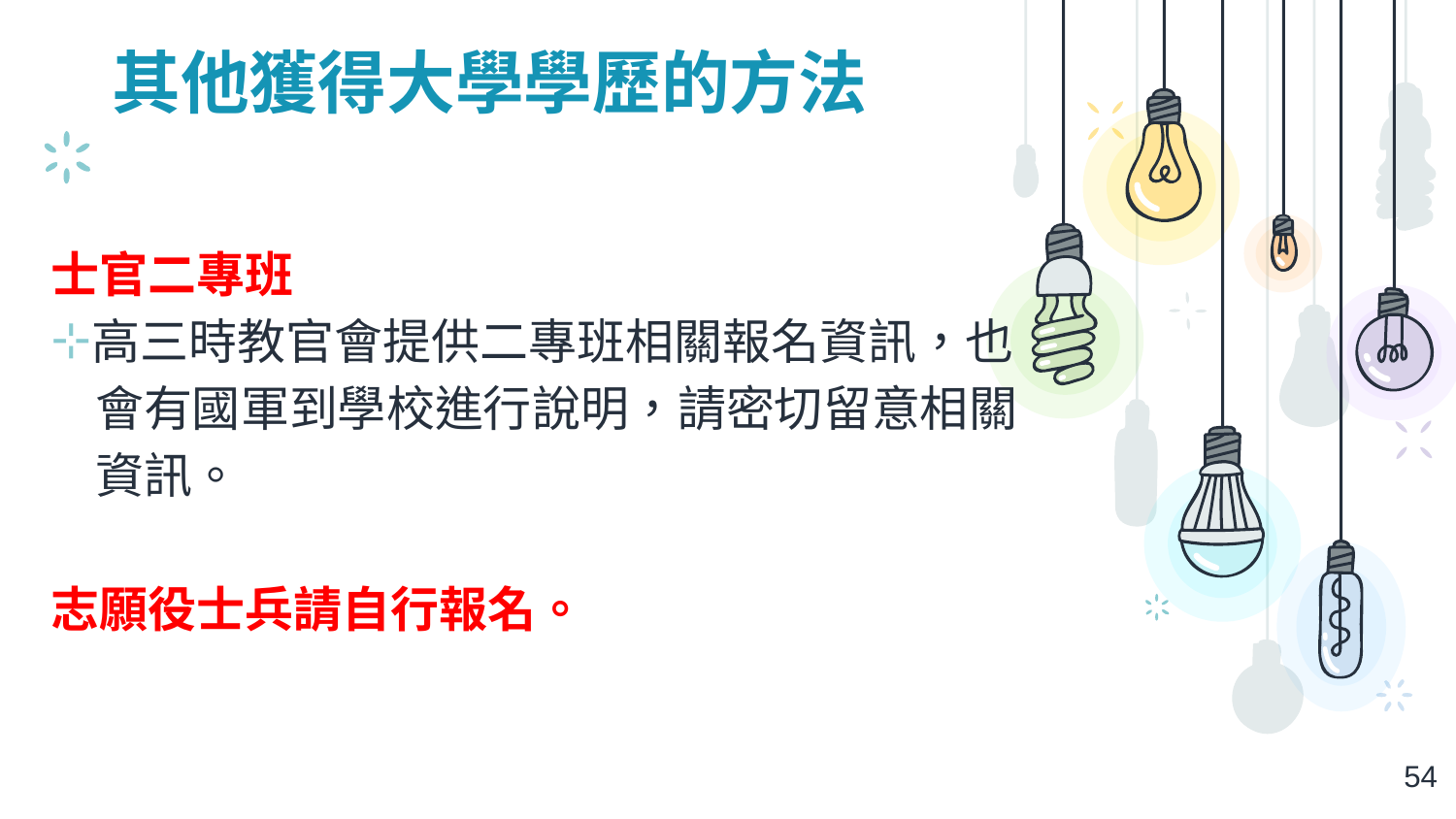

# 其他獲得大學學歷的方法
士官二專班
高三時教官會提供二專班相關報名資訊，也
   會有國軍到學校進行說明，請密切留意相關
   資訊。

志願役士兵請自行報名。

54